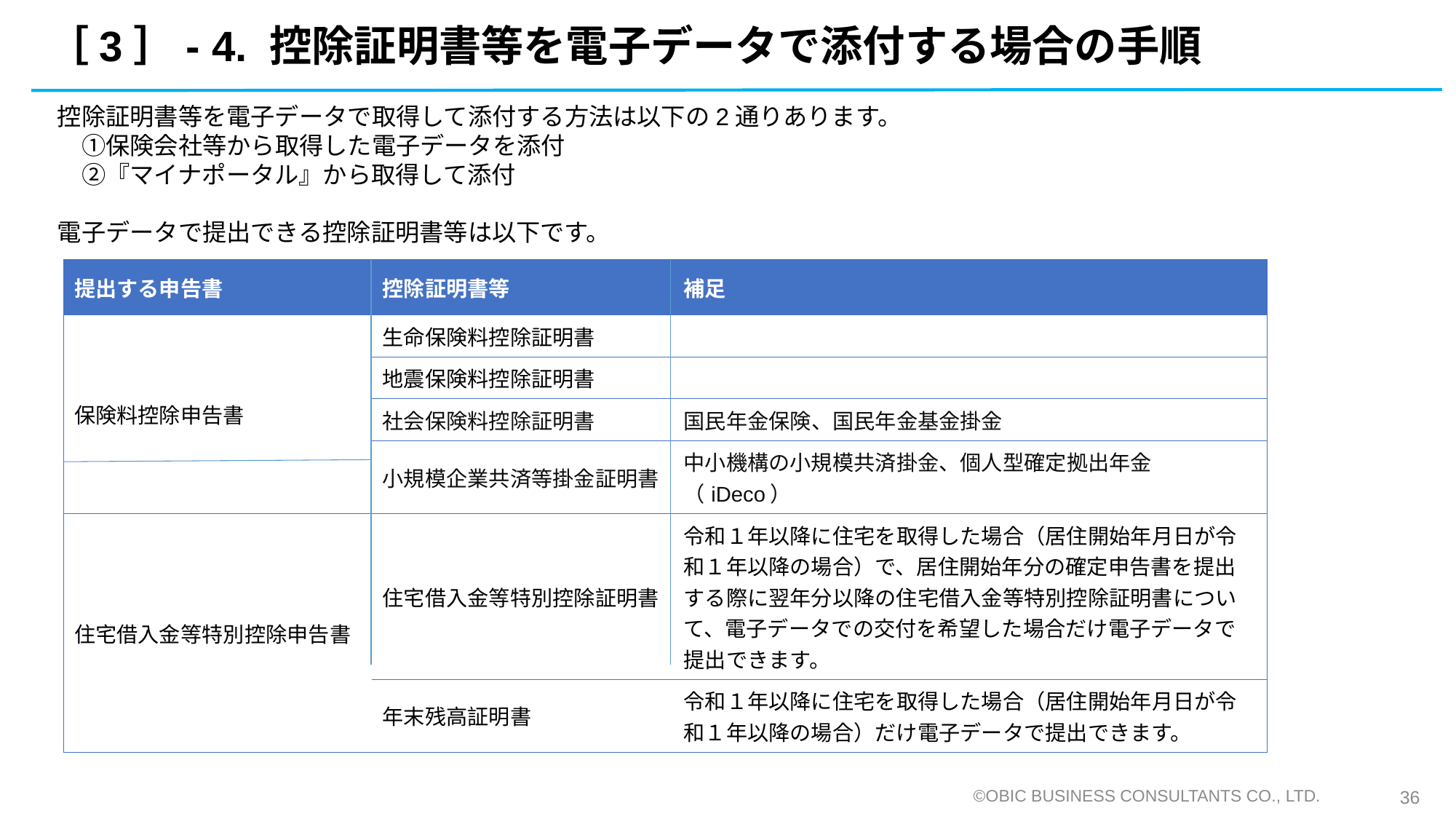

# ［3］- 4. 控除証明書等を電子データで添付する場合の手順

控除証明書等を電子データで取得して添付する方法は以下の2通りあります。
　①保険会社等から取得した電子データを添付
　②『マイナポータル』から取得して添付
電子データで提出できる控除証明書等は以下です。

| 提出する申告書 | 控除証明書等 | 補足 |
| --- | --- | --- |
| 保険料控除申告書 | 生命保険料控除証明書 |  |
|  | 地震保険料控除証明書 |  |
|  | 社会保険料控除証明書 | 国民年金保険、国民年金基金掛金 |
|  | 小規模企業共済等掛金証明書 | 中小機構の小規模共済掛金、個人型確定拠出年金（iDeco） |
| 住宅借入金等特別控除申告書 | 住宅借入金等特別控除証明書 | 令和１年以降に住宅を取得した場合（居住開始年月日が令和１年以降の場合）で、居住開始年分の確定申告書を提出する際に翌年分以降の住宅借入金等特別控除証明書について、電子データでの交付を希望した場合だけ電子データで提出できます。 |
|  | 年末残高証明書 | 令和１年以降に住宅を取得した場合（居住開始年月日が令和１年以降の場合）だけ電子データで提出できます。 |

©OBIC BUSINESS CONSULTANTS CO., LTD.
36